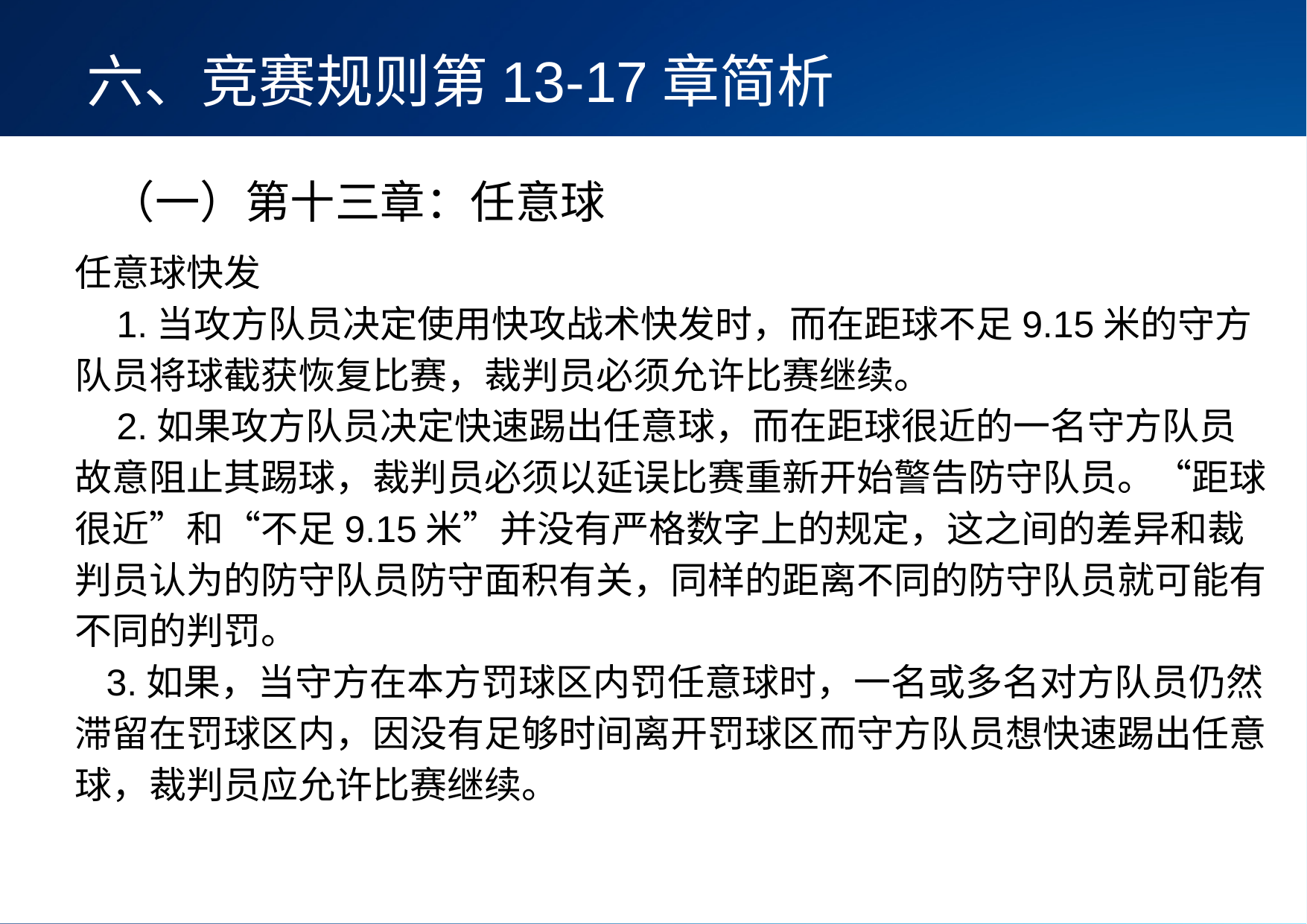

六、竞赛规则第13-17章简析

（一）第十三章：任意球
任意球快发
    1.当攻方队员决定使用快攻战术快发时，而在距球不足9.15米的守方队员将球截获恢复比赛，裁判员必须允许比赛继续。
    2.如果攻方队员决定快速踢出任意球，而在距球很近的一名守方队员故意阻止其踢球，裁判员必须以延误比赛重新开始警告防守队员。“距球很近”和“不足9.15米”并没有严格数字上的规定，这之间的差异和裁判员认为的防守队员防守面积有关，同样的距离不同的防守队员就可能有不同的判罚。
   3.如果，当守方在本方罚球区内罚任意球时，一名或多名对方队员仍然滞留在罚球区内，因没有足够时间离开罚球区而守方队员想快速踢出任意球，裁判员应允许比赛继续。